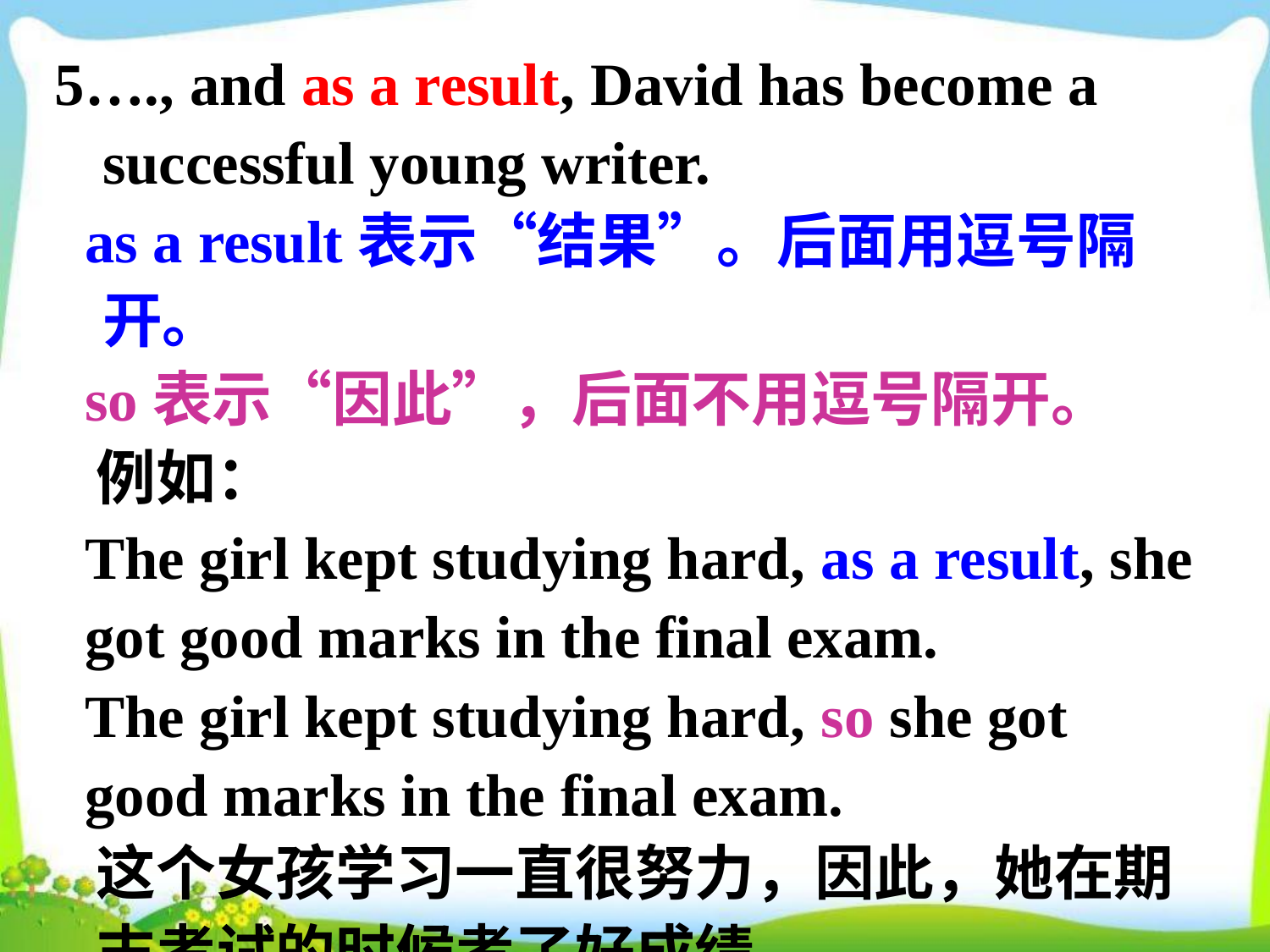

5…., and as a result, David has become a successful young writer.
  as a result表示“结果”。后面用逗号隔开。
  so表示“因此”，后面不用逗号隔开。
  例如：
  The girl kept studying hard, as a result, she
  got good marks in the final exam.
  The girl kept studying hard, so she got
  good marks in the final exam.
  这个女孩学习一直很努力，因此，她在期
  末考试的时候考了好成绩。